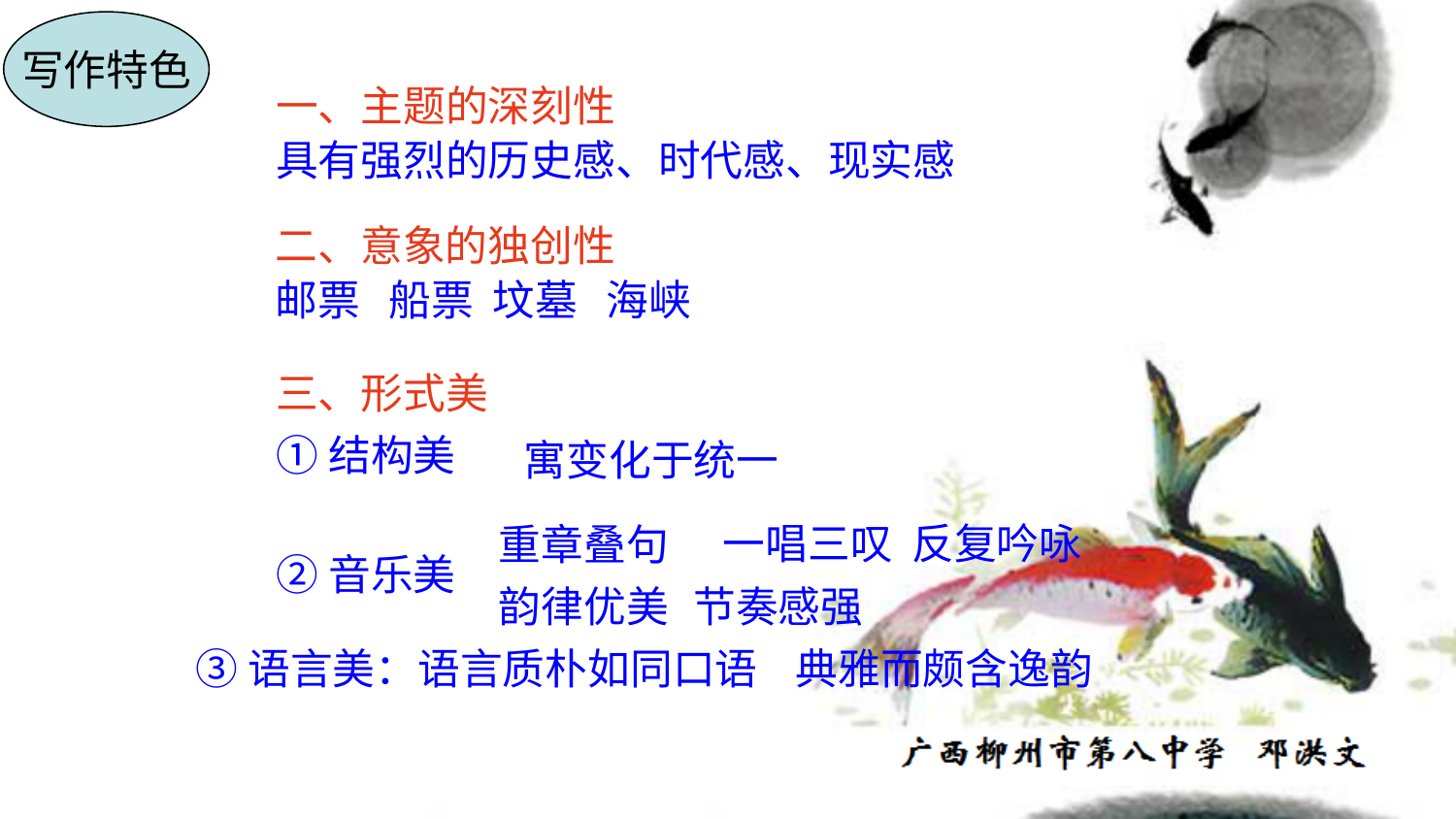

写作特色
一、主题的深刻性
具有强烈的历史感、时代感、现实感
二、意象的独创性
邮票   船票  坟墓   海峡
三、形式美
 寓变化于统一
①结构美
一唱三叹  反复吟咏
重章叠句
②音乐美
韵律优美   节奏感强
       ③语言美：语言质朴如同口语    典雅而颇含逸韵